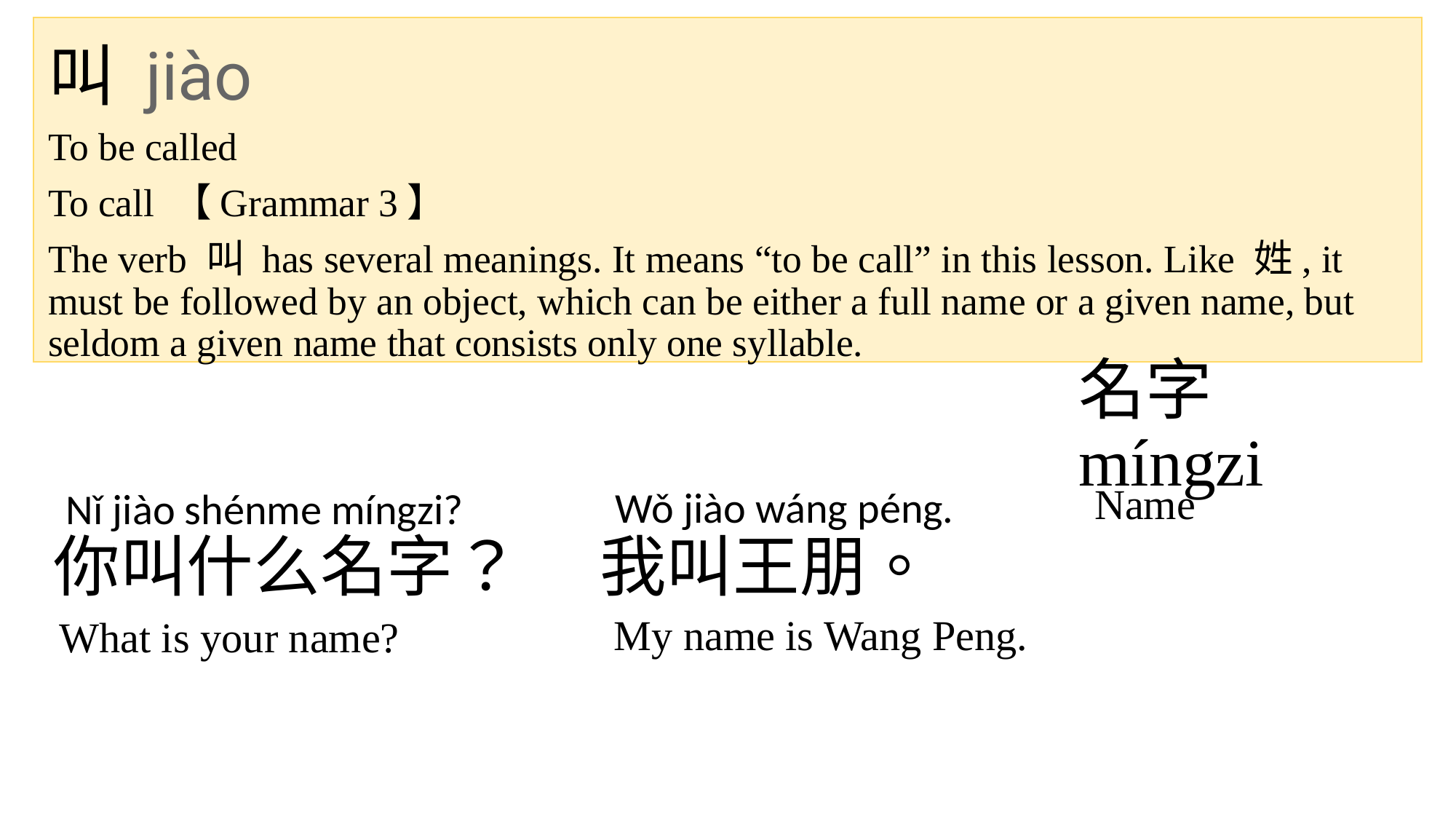

# 叫 jiào

To be called
To call 【Grammar 3】
The verb 叫 has several meanings. It means “to be call” in this lesson. Like 姓, it must be followed by an object, which can be either a full name or a given name, but seldom a given name that consists only one syllable.
名字 míngzi
Wǒ jiào wáng péng.
Nǐ jiào shénme míngzi?
Name

你叫什么名字？
我叫王朋。
My name is Wang Peng.
What is your name?